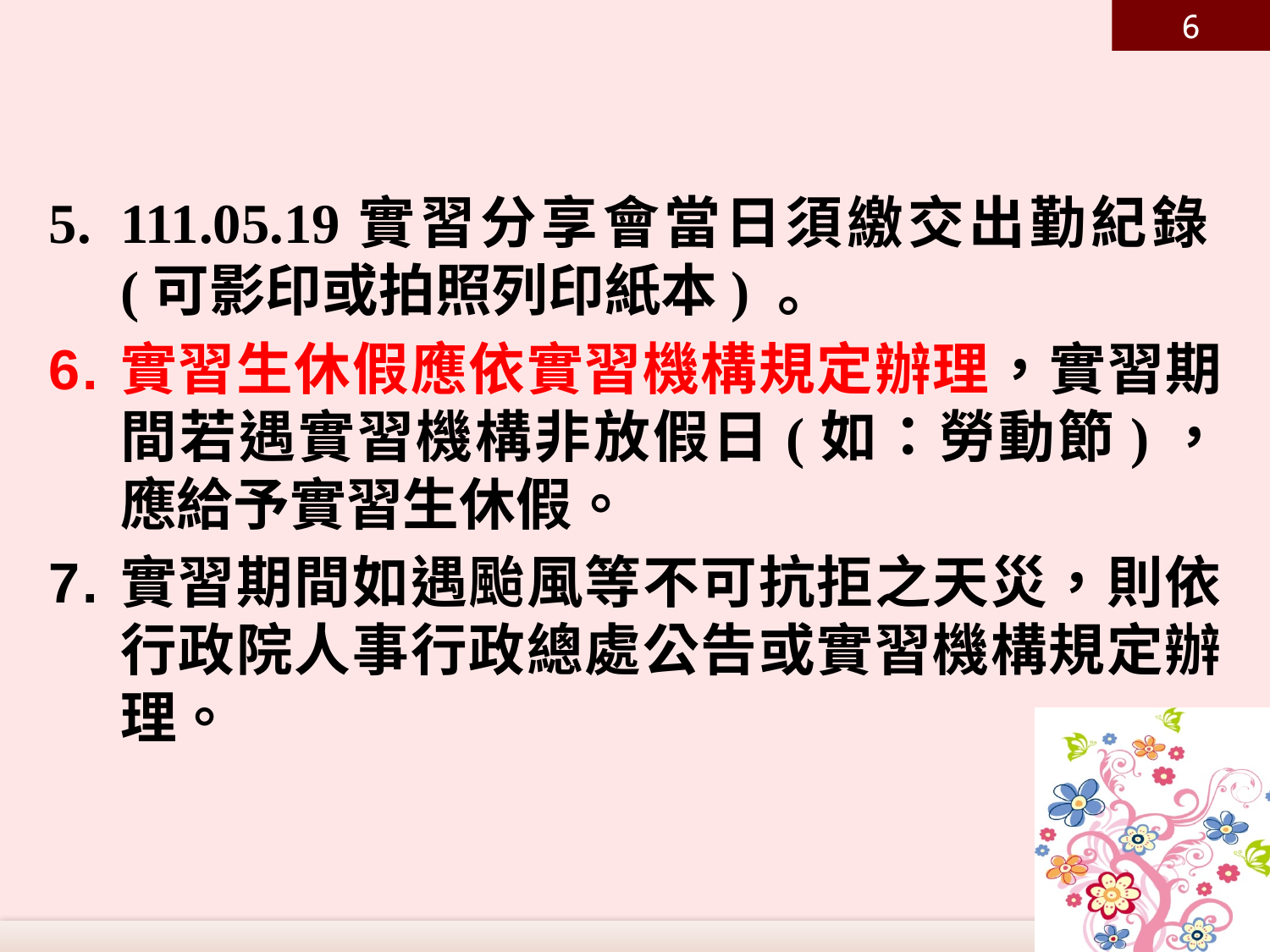

6
111.05.19實習分享會當日須繳交出勤紀錄(可影印或拍照列印紙本) 。
實習生休假應依實習機構規定辦理，實習期間若遇實習機構非放假日(如：勞動節)，應給予實習生休假。
實習期間如遇颱風等不可抗拒之天災，則依行政院人事行政總處公告或實習機構規定辦理。